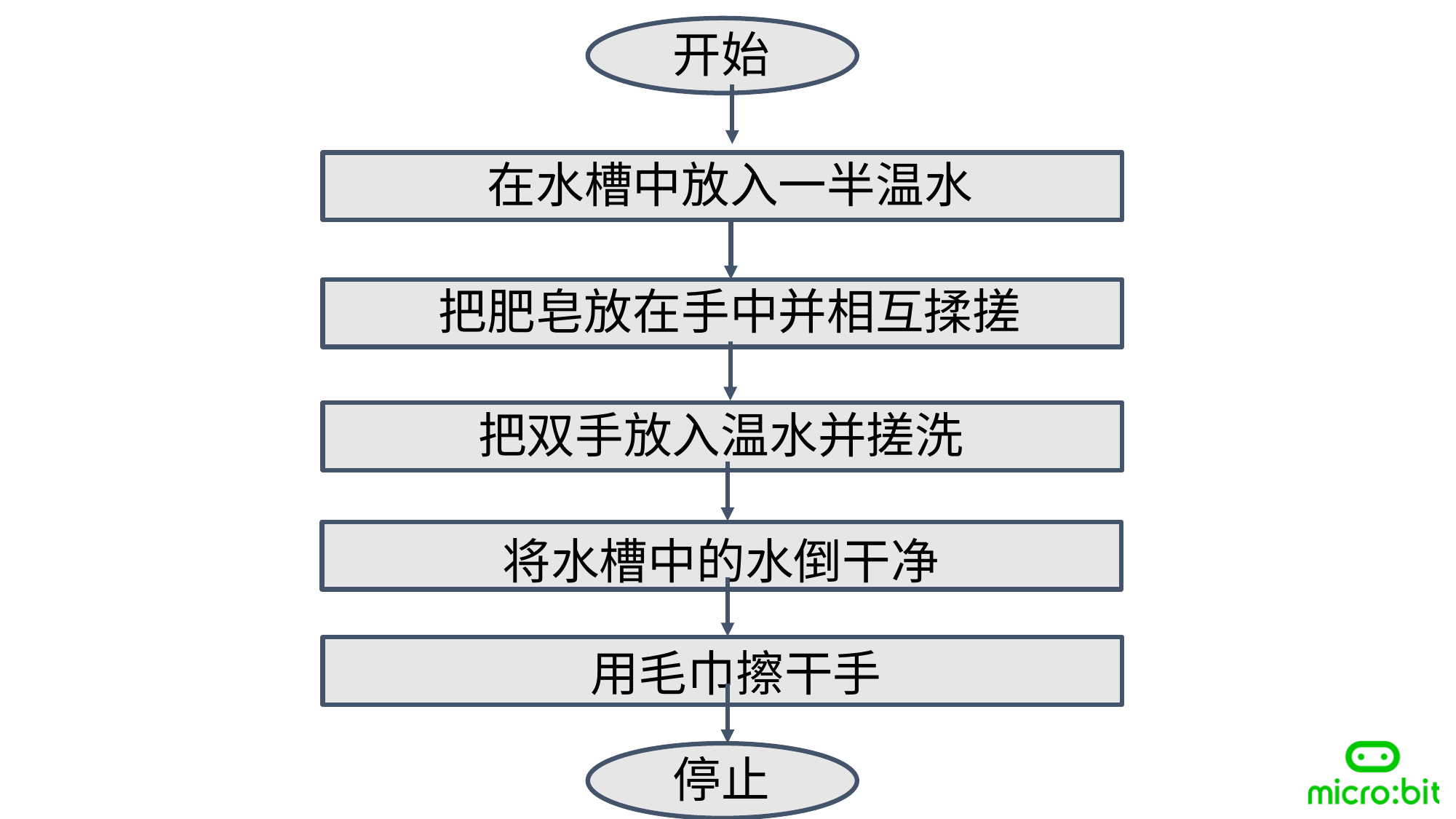

开始

在水槽中放入一半温水

把肥皂放在手中并相互揉搓

把双手放入温水并搓洗

将水槽中的水倒干净

用毛巾擦干手

停止